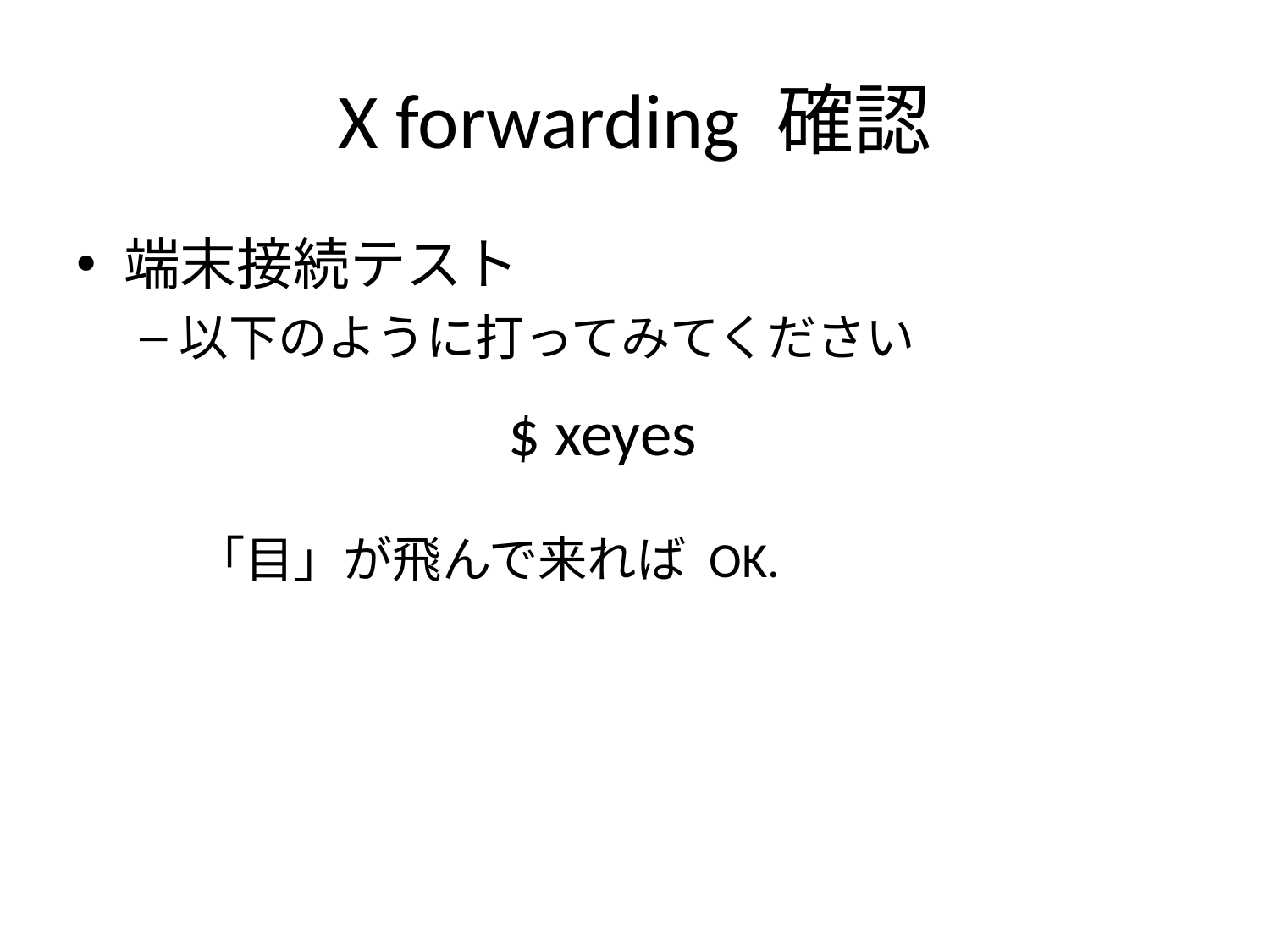

# X forwarding 確認
端末接続テスト
以下のように打ってみてください

    「目」が飛んで来れば OK.

$ xeyes